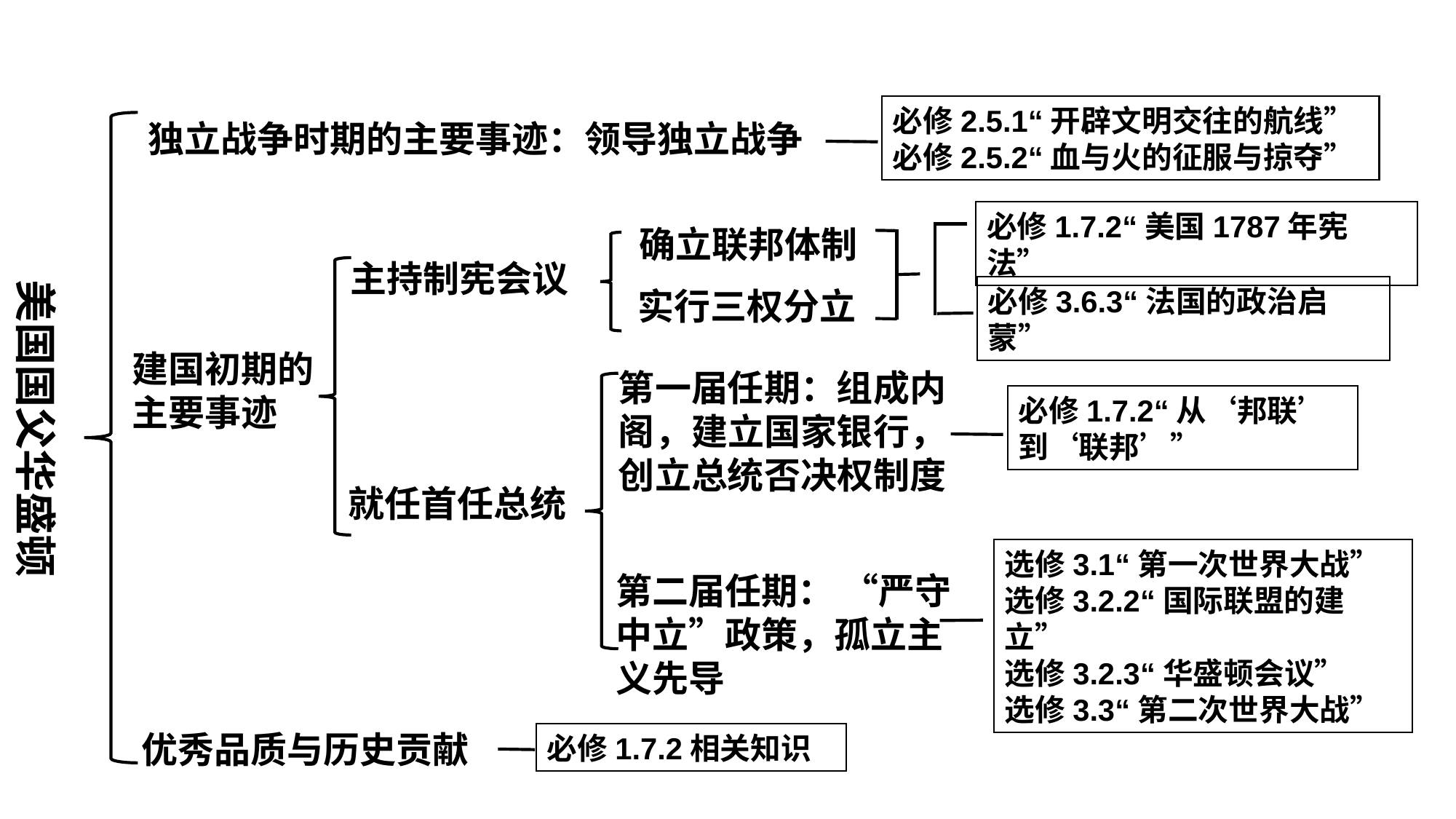

必修2.5.1“开辟文明交往的航线”
必修2.5.2“血与火的征服与掠夺”
独立战争时期的主要事迹：领导独立战争

必修1.7.2“美国1787年宪法”
必修3.6.3“法国的政治启蒙”
确立联邦体制
实行三权分立

主持制宪会议

建国初期的主要事迹
美国国父华盛顿
第一届任期：组成内阁，建立国家银行，创立总统否决权制度

就任首任总统
必修1.7.2“从‘邦联’到‘联邦’”

选修3.1“第一次世界大战”
选修3.2.2“国际联盟的建立”
选修3.2.3“华盛顿会议”
选修3.3“第二次世界大战”
第二届任期： “严守中立”政策，孤立主义先导
优秀品质与历史贡献
必修1.7.2相关知识